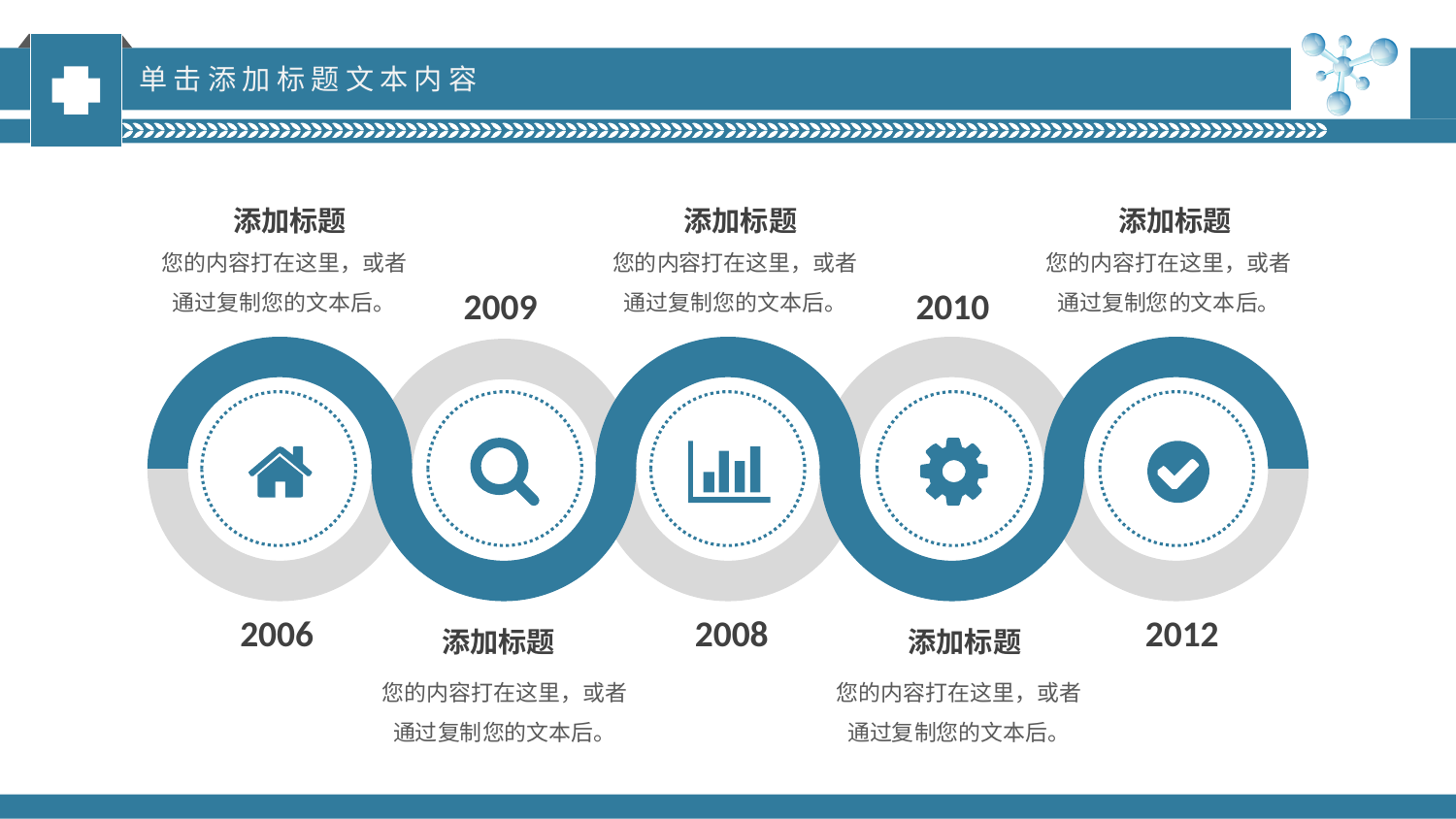

单击添加标题文本内容
添加标题
您的内容打在这里，或者通过复制您的文本后。
添加标题
您的内容打在这里，或者通过复制您的文本后。
添加标题
您的内容打在这里，或者通过复制您的文本后。
2009
2010

2006
2008
2012
添加标题
您的内容打在这里，或者通过复制您的文本后。
添加标题
您的内容打在这里，或者通过复制您的文本后。